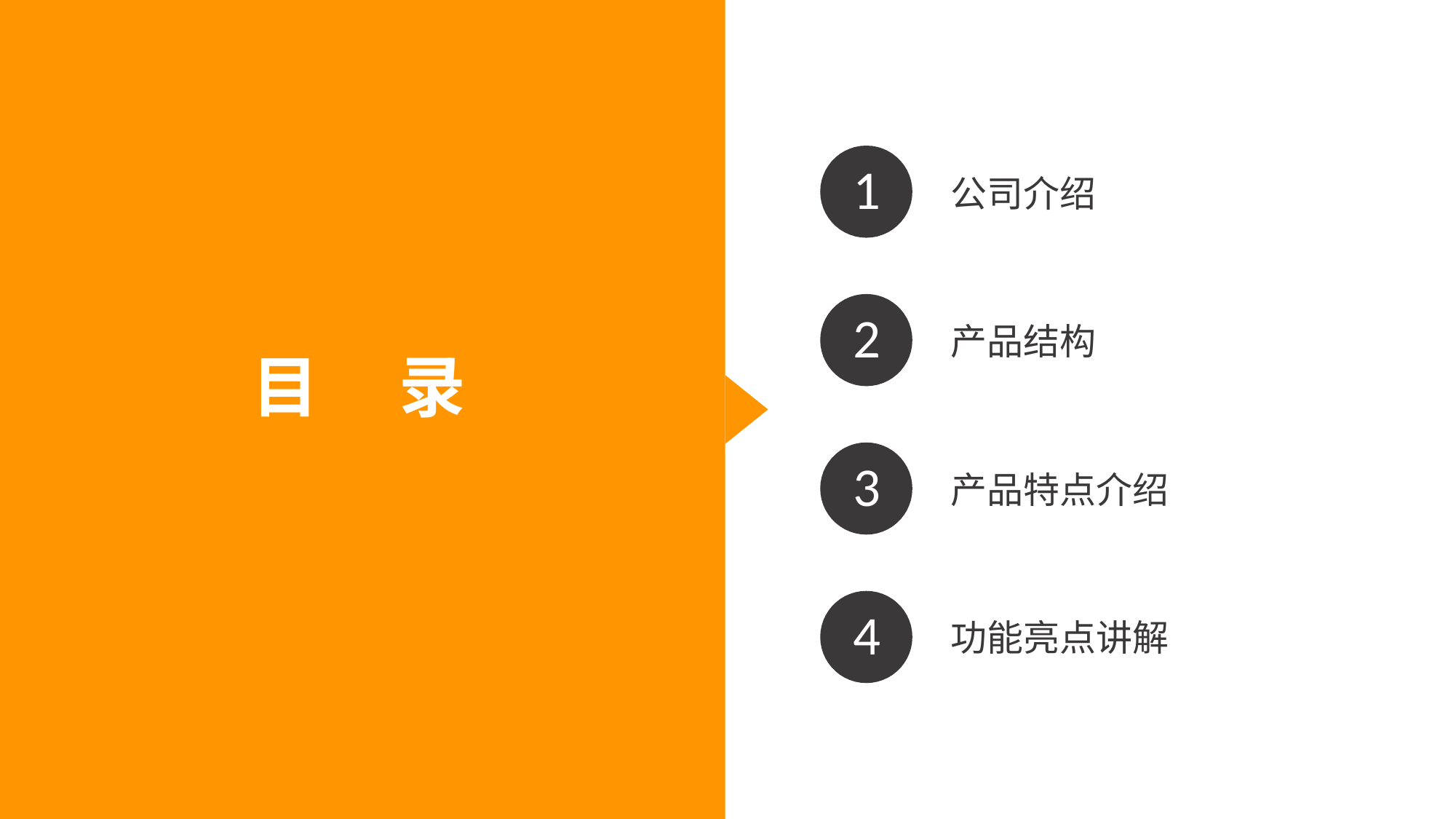

1
# 公司介绍

2
产品结构
目	录

3
产品特点介绍

4
功能亮点讲解